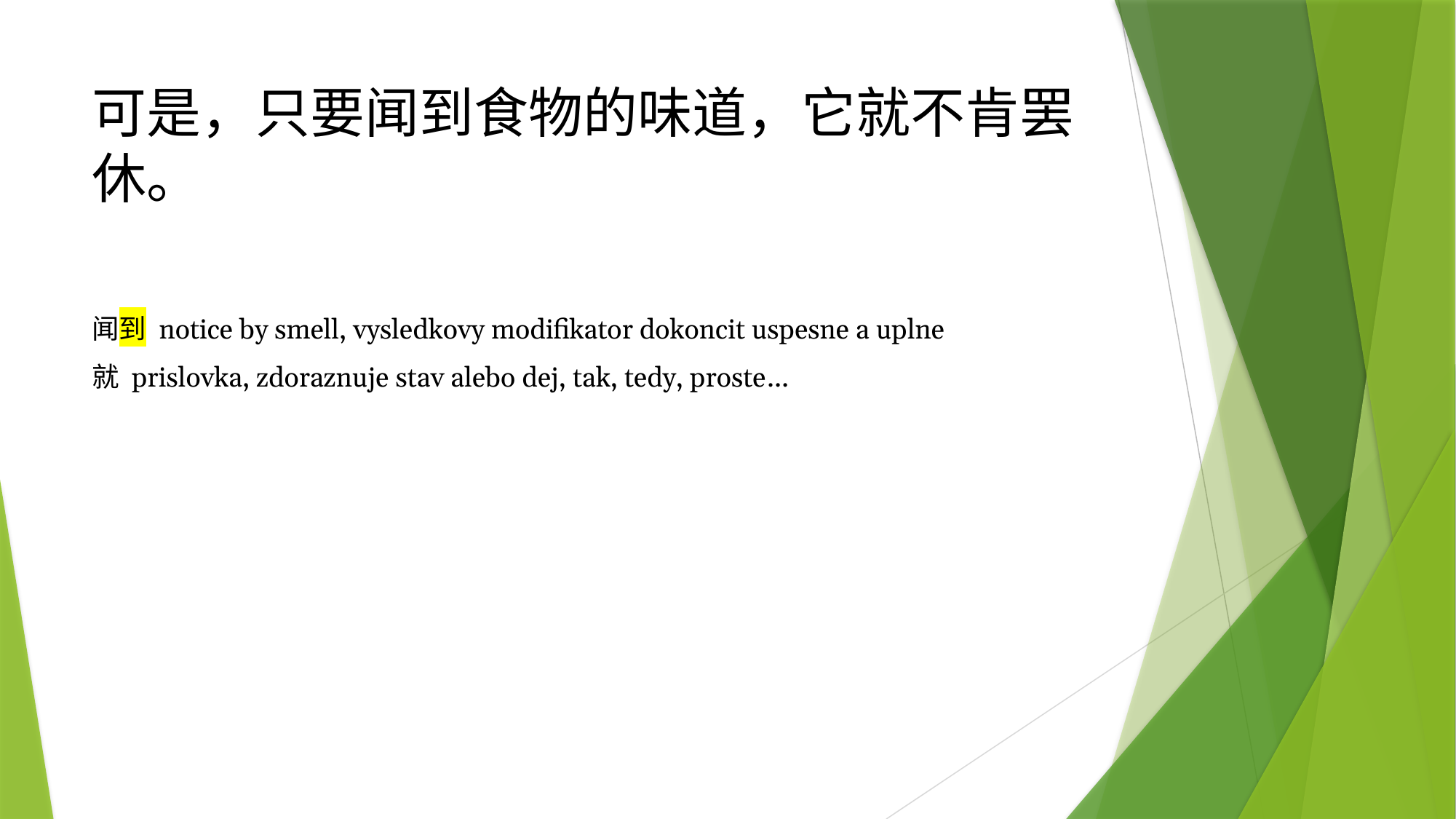

# 可是，只要闻到食物的味道，它就不肯罢休。

闻到 notice by smell, vysledkovy modifikator dokoncit uspesne a uplne
就 prislovka, zdoraznuje stav alebo dej, tak, tedy, proste…